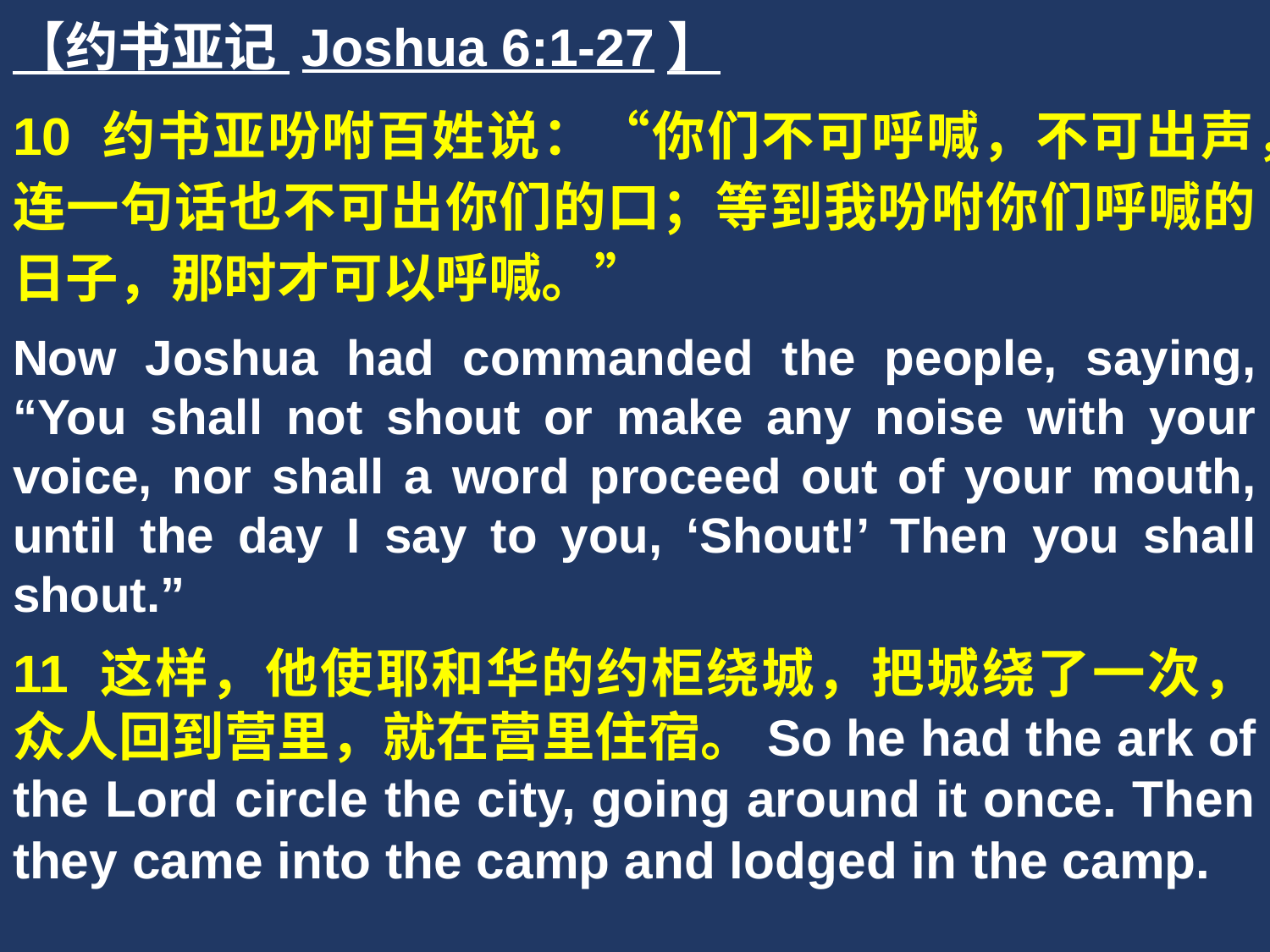

【约书亚记 Joshua 6:1-27】
10 约书亚吩咐百姓说：“你们不可呼喊，不可出声，连一句话也不可出你们的口；等到我吩咐你们呼喊的日子，那时才可以呼喊。”
Now Joshua had commanded the people, saying, “You shall not shout or make any noise with your voice, nor shall a word proceed out of your mouth, until the day I say to you, ‘Shout!’ Then you shall shout.”
11 这样，他使耶和华的约柜绕城，把城绕了一次，众人回到营里，就在营里住宿。So he had the ark of the Lord circle the city, going around it once. Then they came into the camp and lodged in the camp.